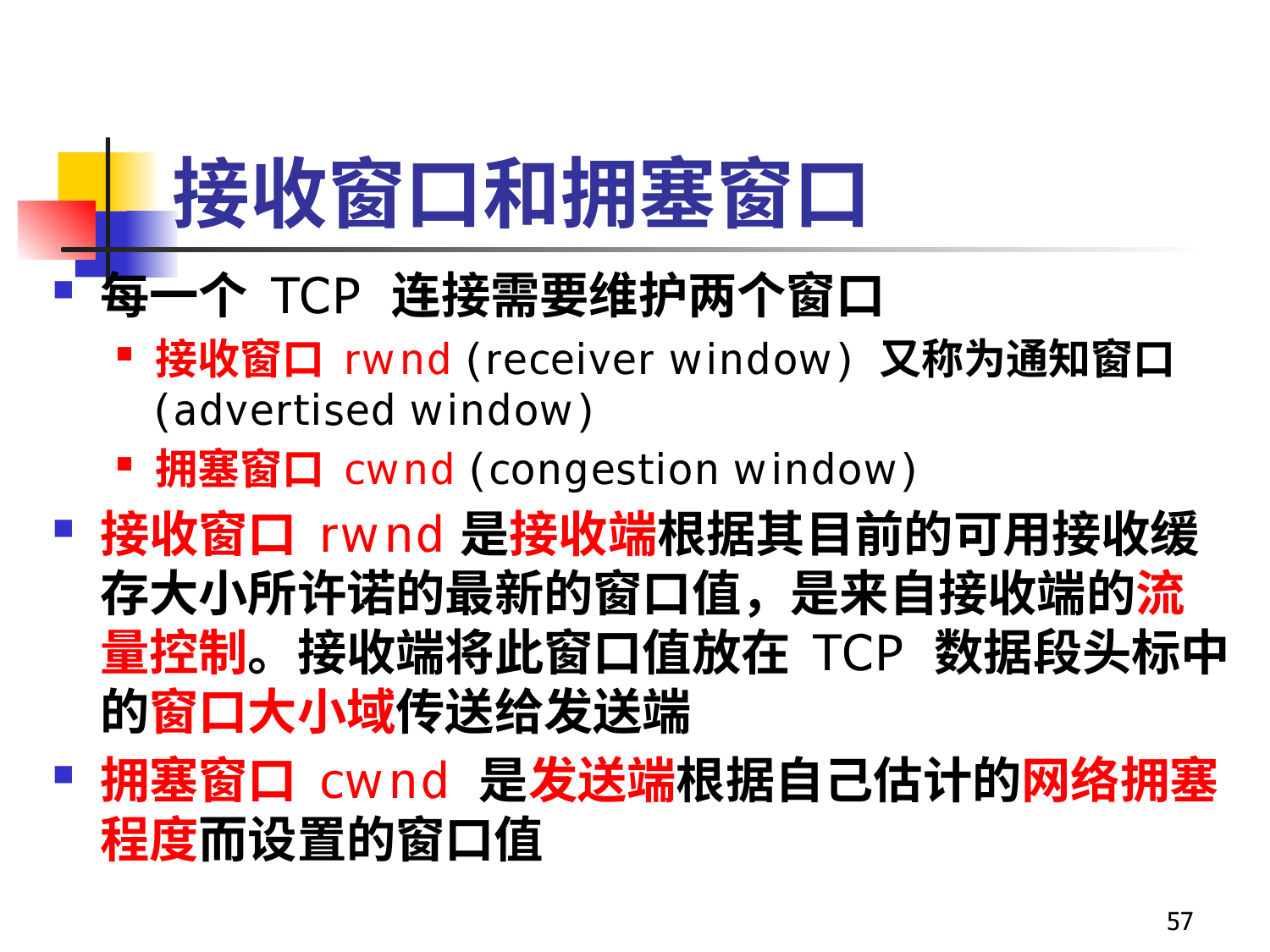

# 接收窗口和拥塞窗口
每一个 TCP 连接需要维护两个窗口
接收窗口 rwnd (receiver window) 又称为通知窗口(advertised window)
拥塞窗口 cwnd (congestion window)
接收窗口 rwnd是接收端根据其目前的可用接收缓存大小所许诺的最新的窗口值，是来自接收端的流量控制。接收端将此窗口值放在 TCP 数据段头标中的窗口大小域传送给发送端
拥塞窗口 cwnd 是发送端根据自己估计的网络拥塞程度而设置的窗口值
57